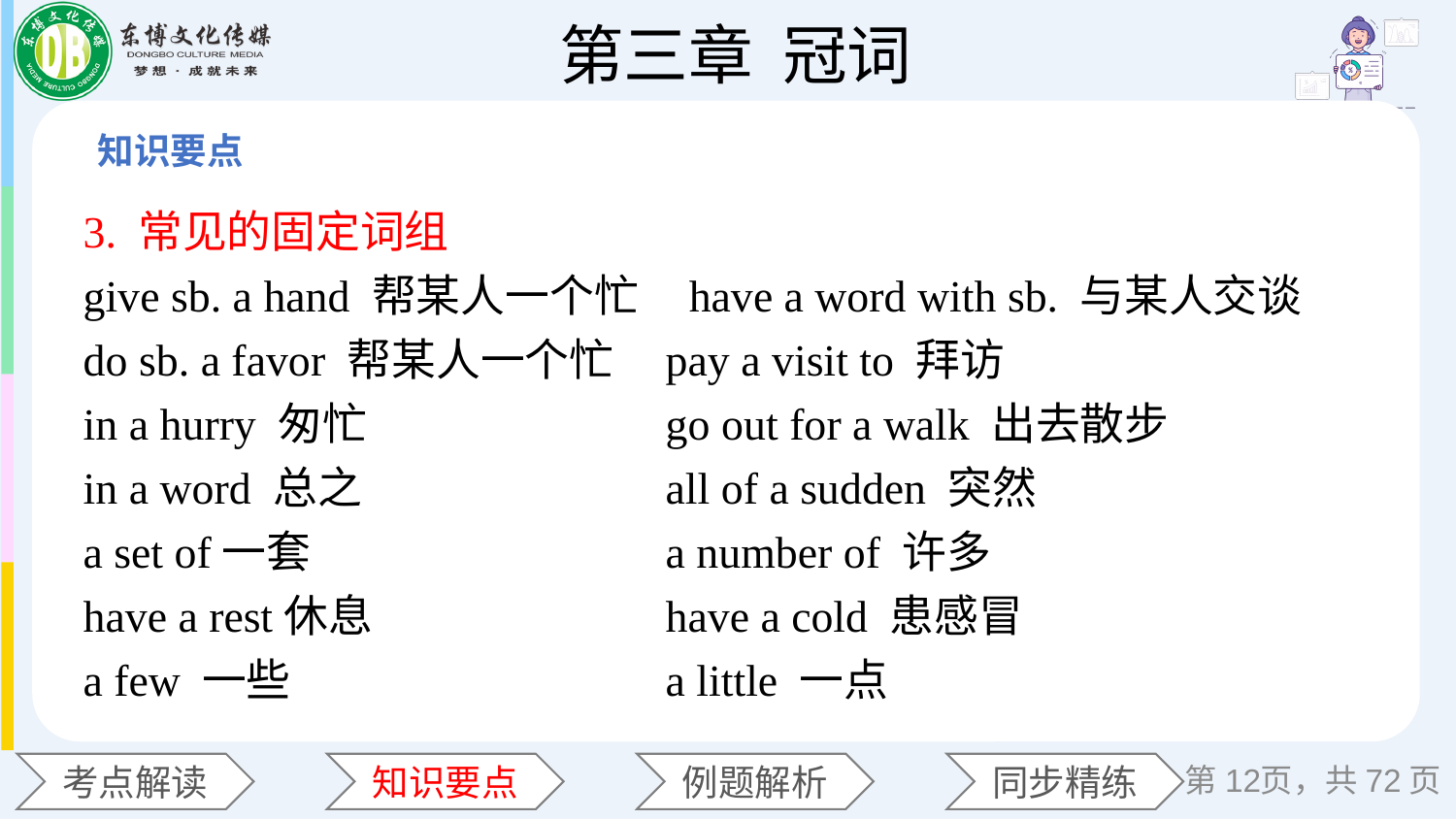

3. 常见的固定词组
give sb. a hand 帮某人一个忙    have a word with sb. 与某人交谈
do sb. a favor 帮某人一个忙    	pay a visit to 拜访
in a hurry 匆忙    		go out for a walk 出去散步
in a word 总之    		all of a sudden 突然
a set of一套    			a number of 许多
have a rest休息    		have a cold 患感冒
a few 一些    			a little 一点

第12页，共72页